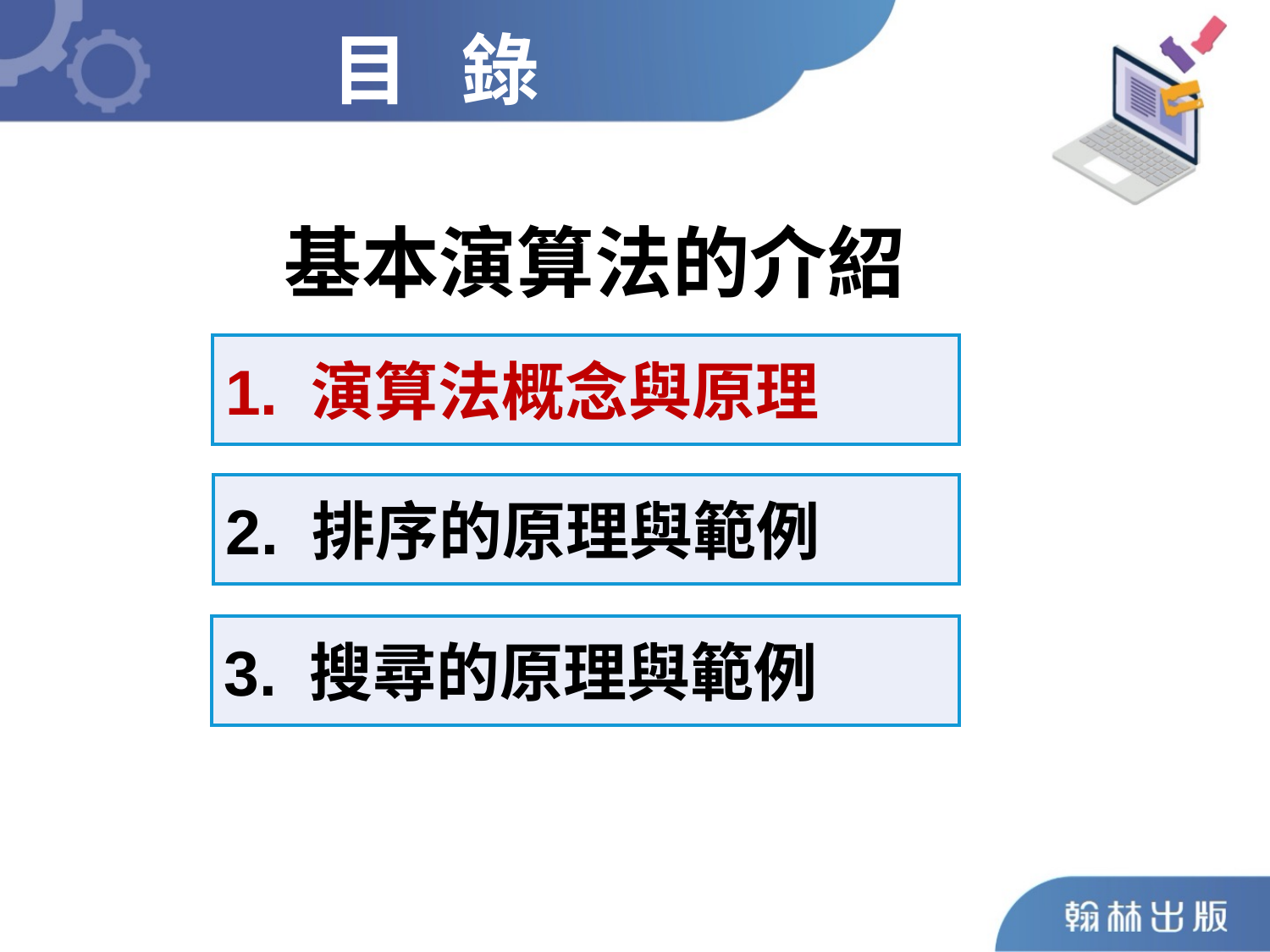

目   錄
基本演算法的介紹
1. 演算法概念與原理
2. 排序的原理與範例
3. 搜尋的原理與範例